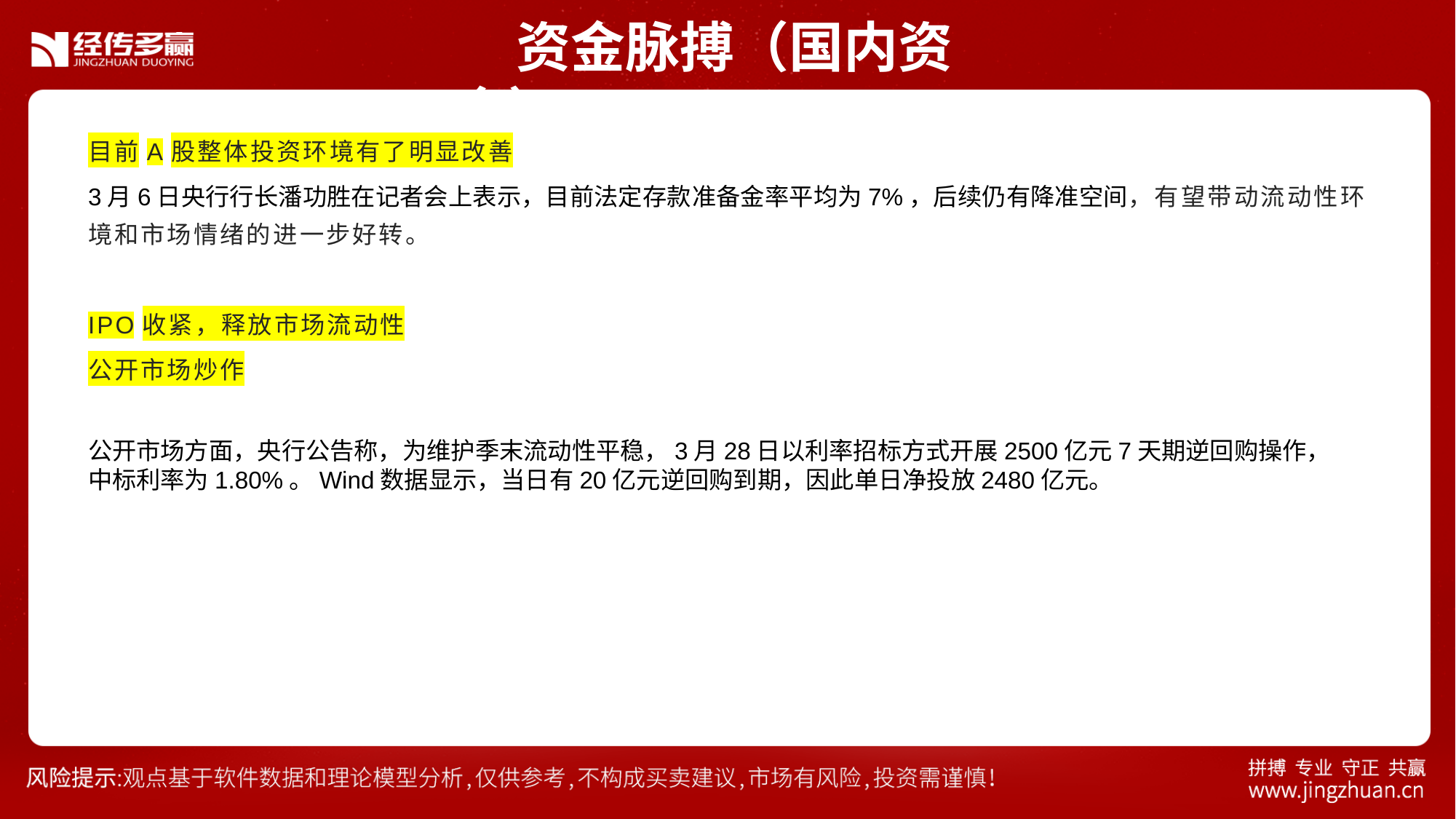

资金脉搏（国内资金）
目前A股整体投资环境有了明显改善
3月6日央行行长潘功胜在记者会上表示，目前法定存款准备金率平均为7%，后续仍有降准空间，有望带动流动性环境和市场情绪的进一步好转。
IPO收紧，释放市场流动性
公开市场炒作
公开市场方面，央行公告称，为维护季末流动性平稳，3月28日以利率招标方式开展2500亿元7天期逆回购操作，中标利率为1.80%。Wind数据显示，当日有20亿元逆回购到期，因此单日净投放2480亿元。